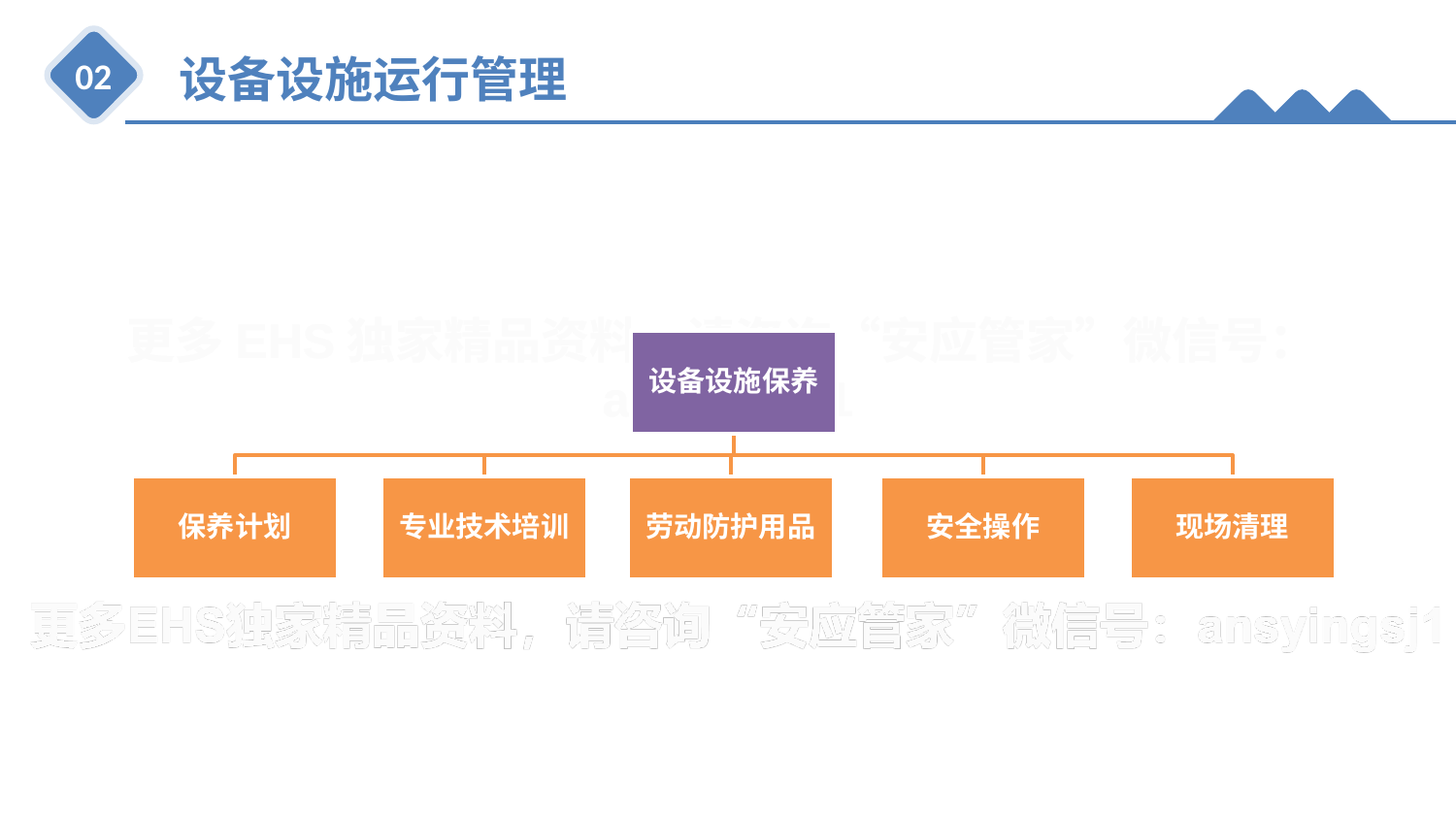

设备设施运行管理
02

设备设施保养
保养计划
专业技术培训
劳动防护用品
安全操作
现场清理